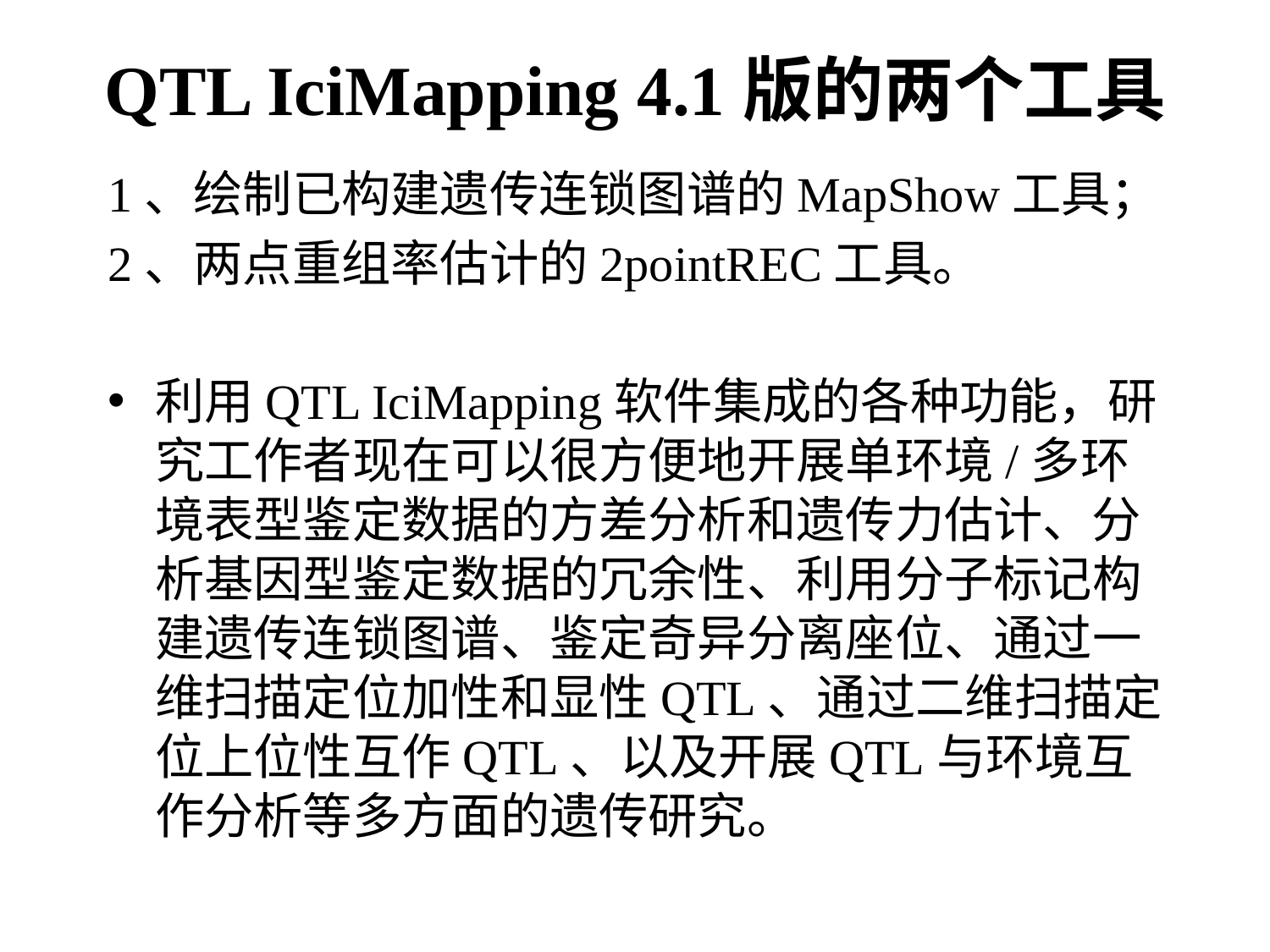

# QTL IciMapping 4.1版的两个工具
1、绘制已构建遗传连锁图谱的MapShow工具；
2、两点重组率估计的2pointREC工具。

利用QTL IciMapping软件集成的各种功能，研究工作者现在可以很方便地开展单环境/多环境表型鉴定数据的方差分析和遗传力估计、分析基因型鉴定数据的冗余性、利用分子标记构建遗传连锁图谱、鉴定奇异分离座位、通过一维扫描定位加性和显性QTL、通过二维扫描定位上位性互作QTL、以及开展QTL与环境互作分析等多方面的遗传研究。